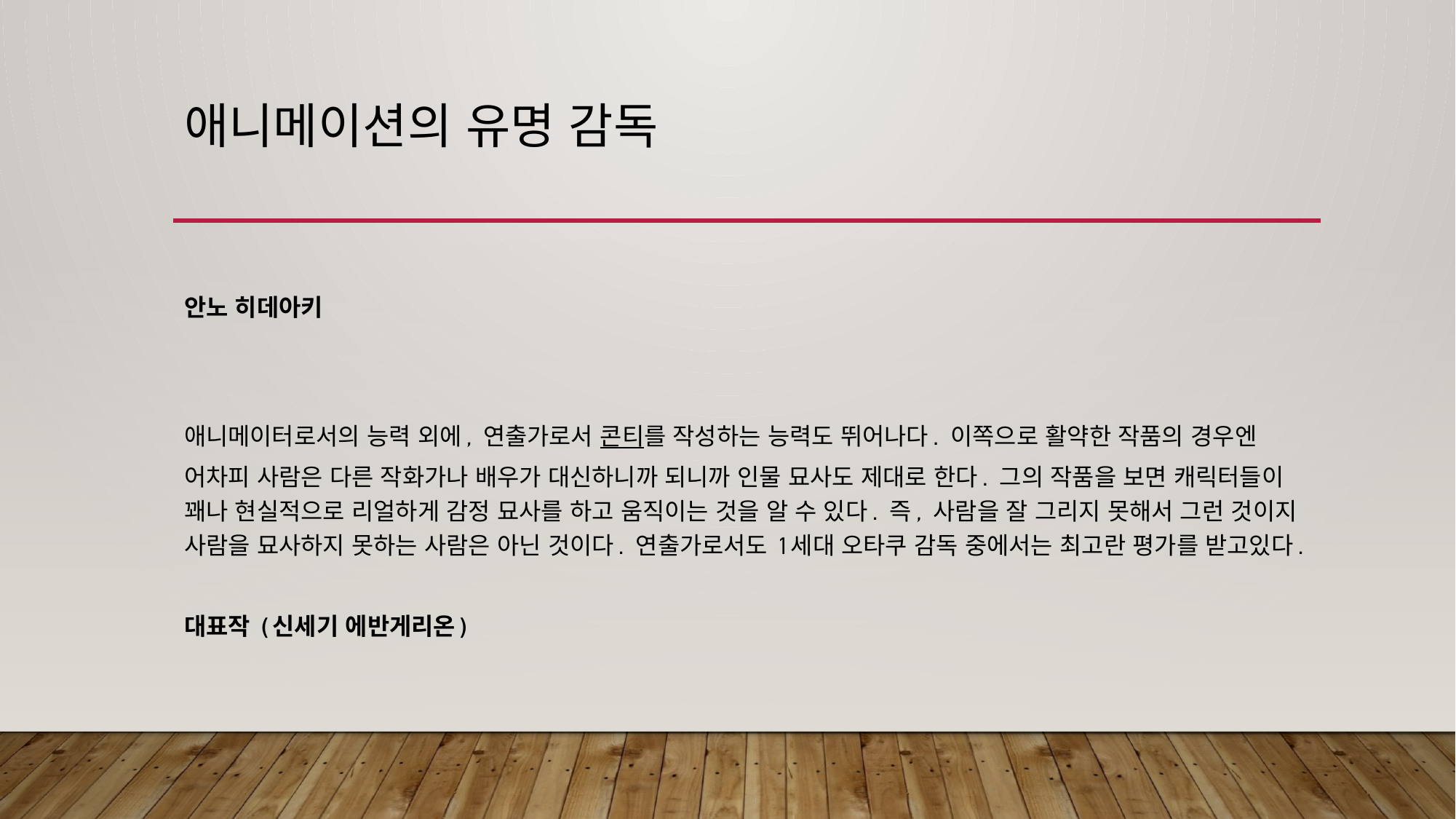

# 애니메이션의 유명 감독

안노 히데아키

애니메이터로서의 능력 외에, 연출가로서 콘티를 작성하는 능력도 뛰어나다. 이쪽으로 활약한 작품의 경우엔 어차피 사람은 다른 작화가나 배우가 대신하니까 되니까 인물 묘사도 제대로 한다. 그의 작품을 보면 캐릭터들이 꽤나 현실적으로 리얼하게 감정 묘사를 하고 움직이는 것을 알 수 있다. 즉, 사람을 잘 그리지 못해서 그런 것이지 사람을 묘사하지 못하는 사람은 아닌 것이다. 연출가로서도 1세대 오타쿠 감독 중에서는 최고란 평가를 받고있다.
대표작 (신세기 에반게리온)